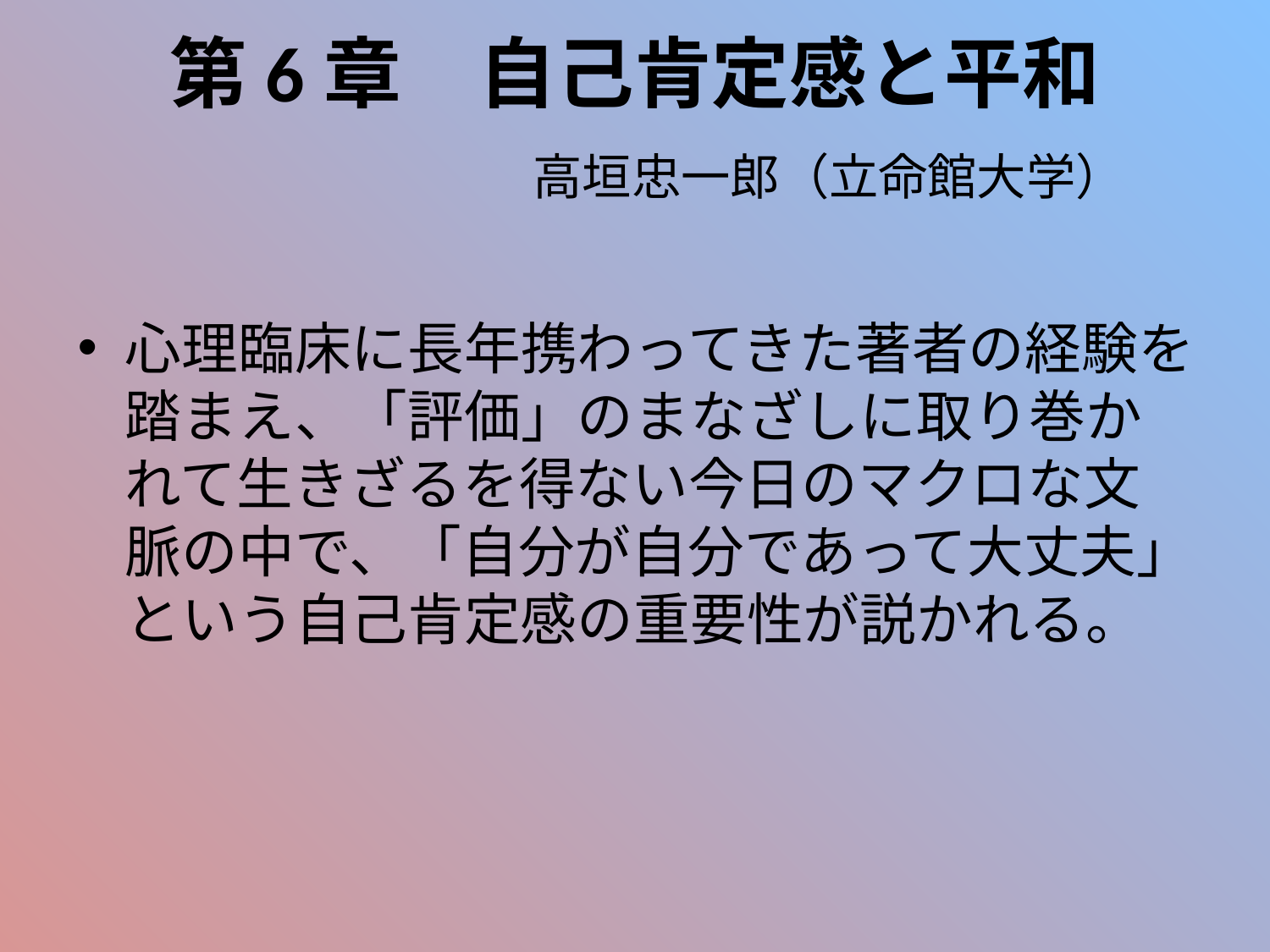

# 第6章　自己肯定感と平和 　　　　　高垣忠一郎（立命館大学）
心理臨床に長年携わってきた著者の経験を踏まえ、「評価」のまなざしに取り巻かれて生きざるを得ない今日のマクロな文脈の中で、「自分が自分であって大丈夫」という自己肯定感の重要性が説かれる。